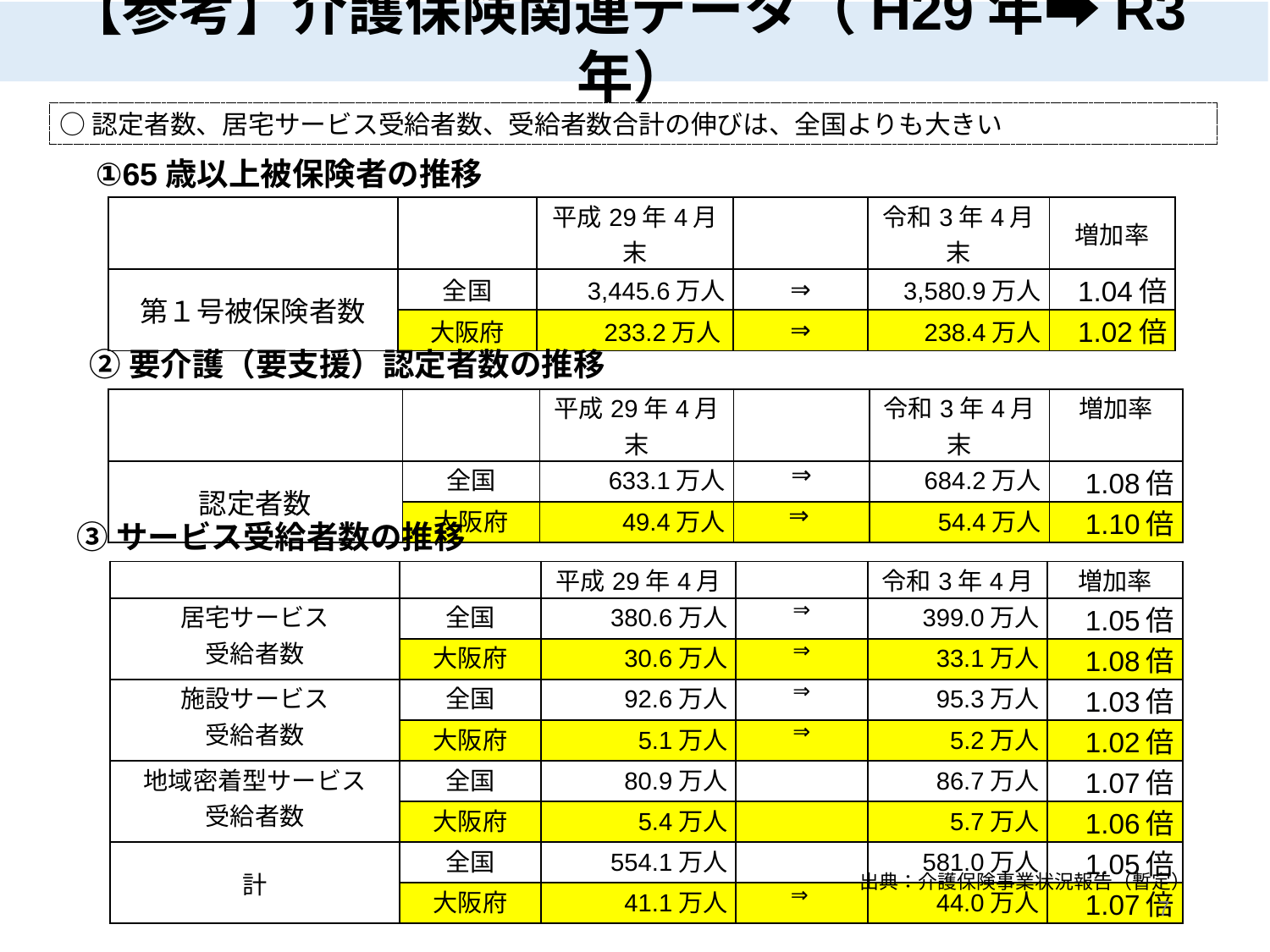

【参考】介護保険関連データ（H29年➡R3年）
○認定者数、居宅サービス受給者数、受給者数合計の伸びは、全国よりも大きい
①65歳以上被保険者の推移
|  |  | 平成29年4月末 |  | 令和3年4月末 | 増加率 |
| --- | --- | --- | --- | --- | --- |
| 第１号被保険者数 | 全国 | 3,445.6万人 | ⇒ | 3,580.9万人 | 1.04倍 |
|  | 大阪府 | 233.2万人 | ⇒ | 238.4万人 | 1.02倍 |

②要介護（要支援）認定者数の推移
|  |  | 平成29年4月末 |  | 令和3年4月末 | 増加率 |
| --- | --- | --- | --- | --- | --- |
| 認定者数 | 全国 | 633.1万人 | ⇒ | 684.2万人 | 1.08倍 |
|  | 大阪府 | 49.4万人 | ⇒ | 54.4万人 | 1.10倍 |
③サービス受給者数の推移
|  |  | 平成29年4月 |  | 令和3年4月 | 増加率 |
| --- | --- | --- | --- | --- | --- |
| 居宅サービス 受給者数 | 全国 | 380.6万人 | ⇒ | 399.0万人 | 1.05倍 |
|  | 大阪府 | 30.6万人 | ⇒ | 33.1万人 | 1.08倍 |
| 施設サービス 受給者数 | 全国 | 92.6万人 | ⇒ | 95.3万人 | 1.03倍 |
|  | 大阪府 | 5.1万人 | ⇒ | 5.2万人 | 1.02倍 |
| 地域密着型サービス 受給者数 | 全国 | 80.9万人 |  | 86.7万人 | 1.07倍 |
|  | 大阪府 | 5.4万人 |  | 5.7万人 | 1.06倍 |
| 計 | 全国 | 554.1万人 |  | 581.0万人 | 1.05倍 |
|  | 大阪府 | 41.1万人 | ⇒ | 44.0万人 | 1.07倍 |
出典：介護保険事業状況報告（暫定）
7